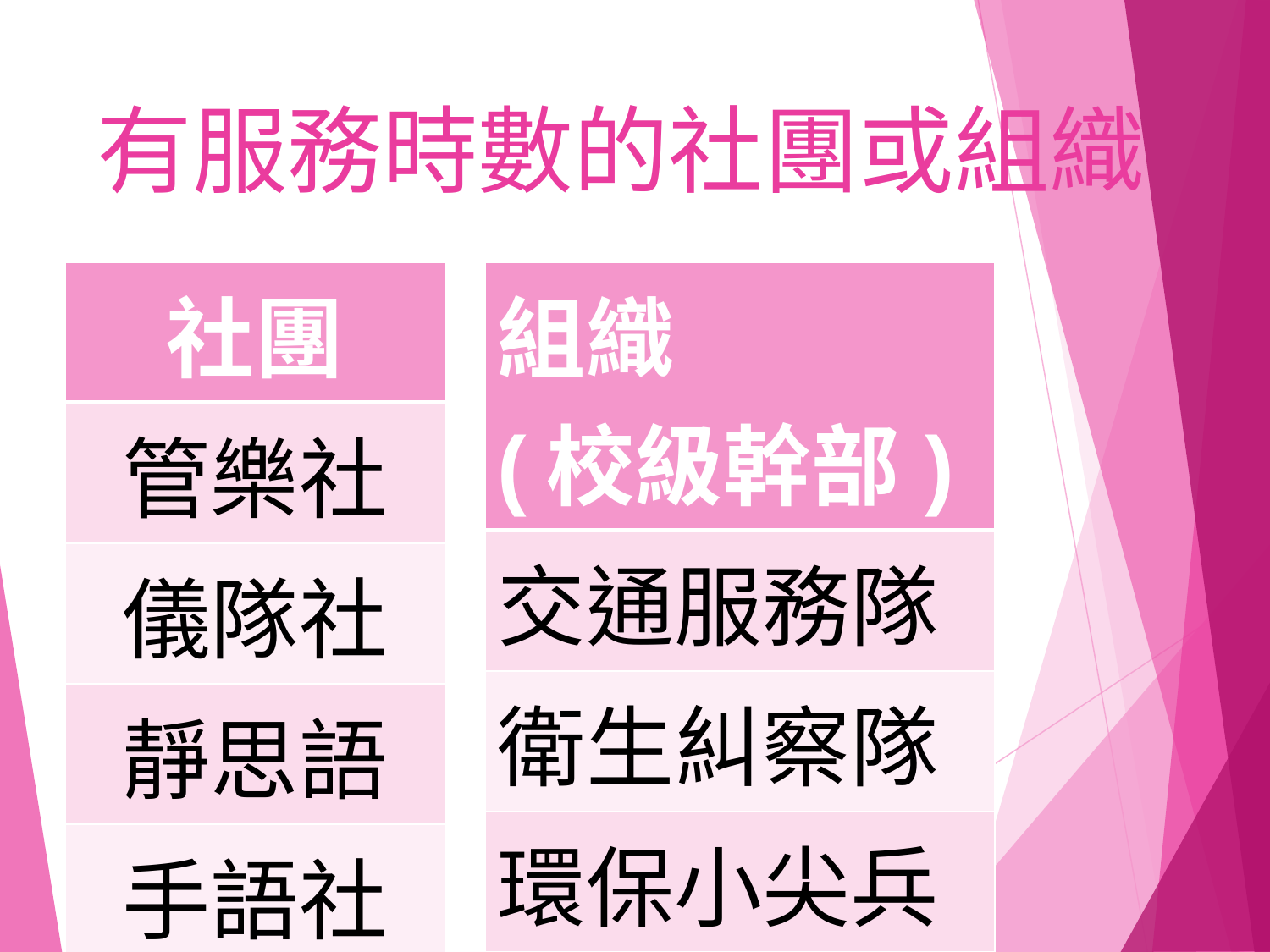

# 有服務時數的社團或組織
| 社團 |
| --- |
| 管樂社 |
| 儀隊社 |
| 靜思語 |
| 手語社 |
| 組織 (校級幹部) |
| --- |
| 交通服務隊 |
| 衛生糾察隊 |
| 環保小尖兵 |